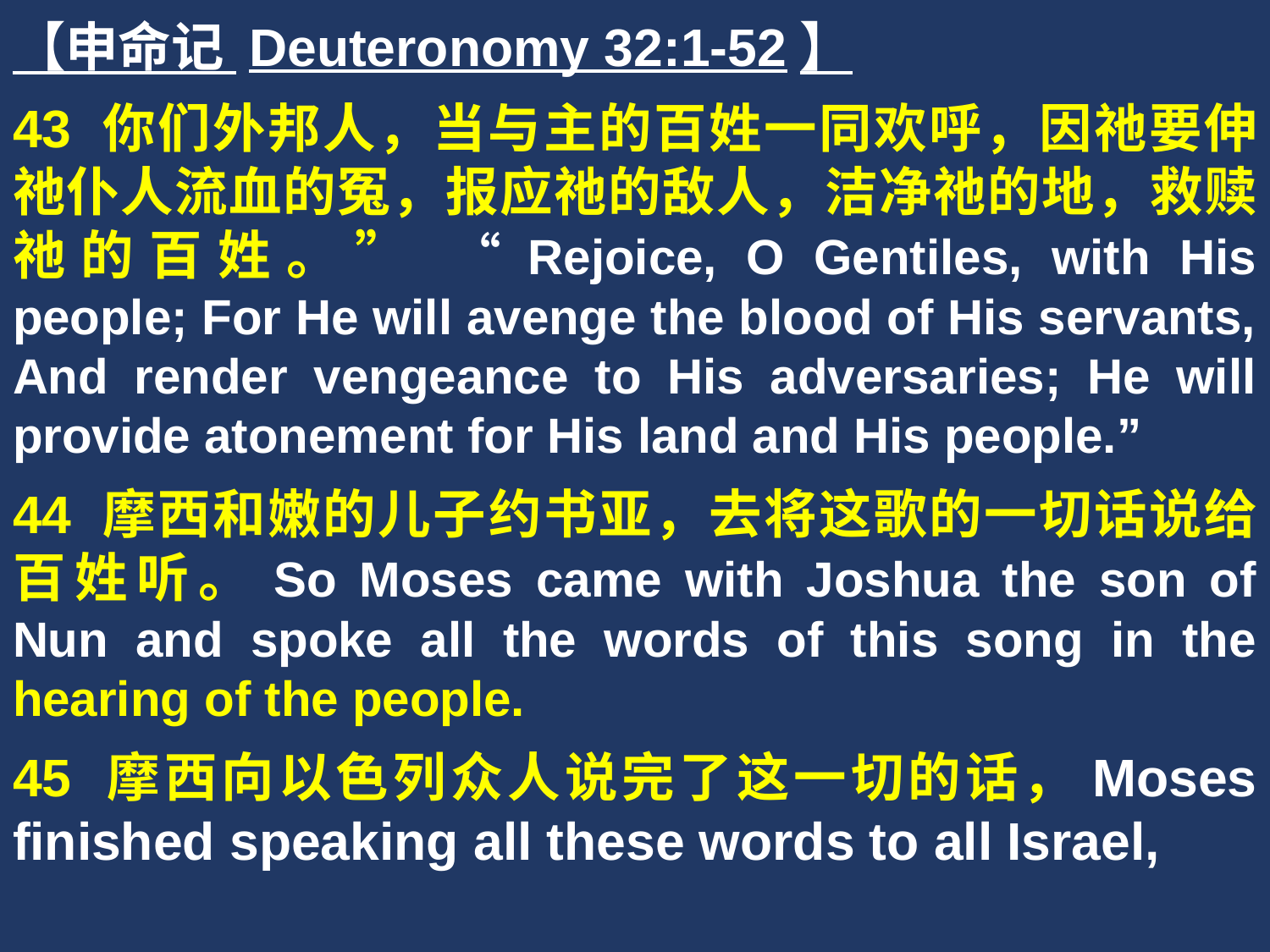

【申命记 Deuteronomy 32:1-52】
43 你们外邦人，当与主的百姓一同欢呼，因祂要伸祂仆人流血的冤，报应祂的敌人，洁净祂的地，救赎祂的百姓。” “Rejoice, O Gentiles, with His people; For He will avenge the blood of His servants, And render vengeance to His adversaries; He will provide atonement for His land and His people.”
44 摩西和嫩的儿子约书亚，去将这歌的一切话说给百姓听。So Moses came with Joshua the son of Nun and spoke all the words of this song in the hearing of the people.
45 摩西向以色列众人说完了这一切的话，Moses finished speaking all these words to all Israel,